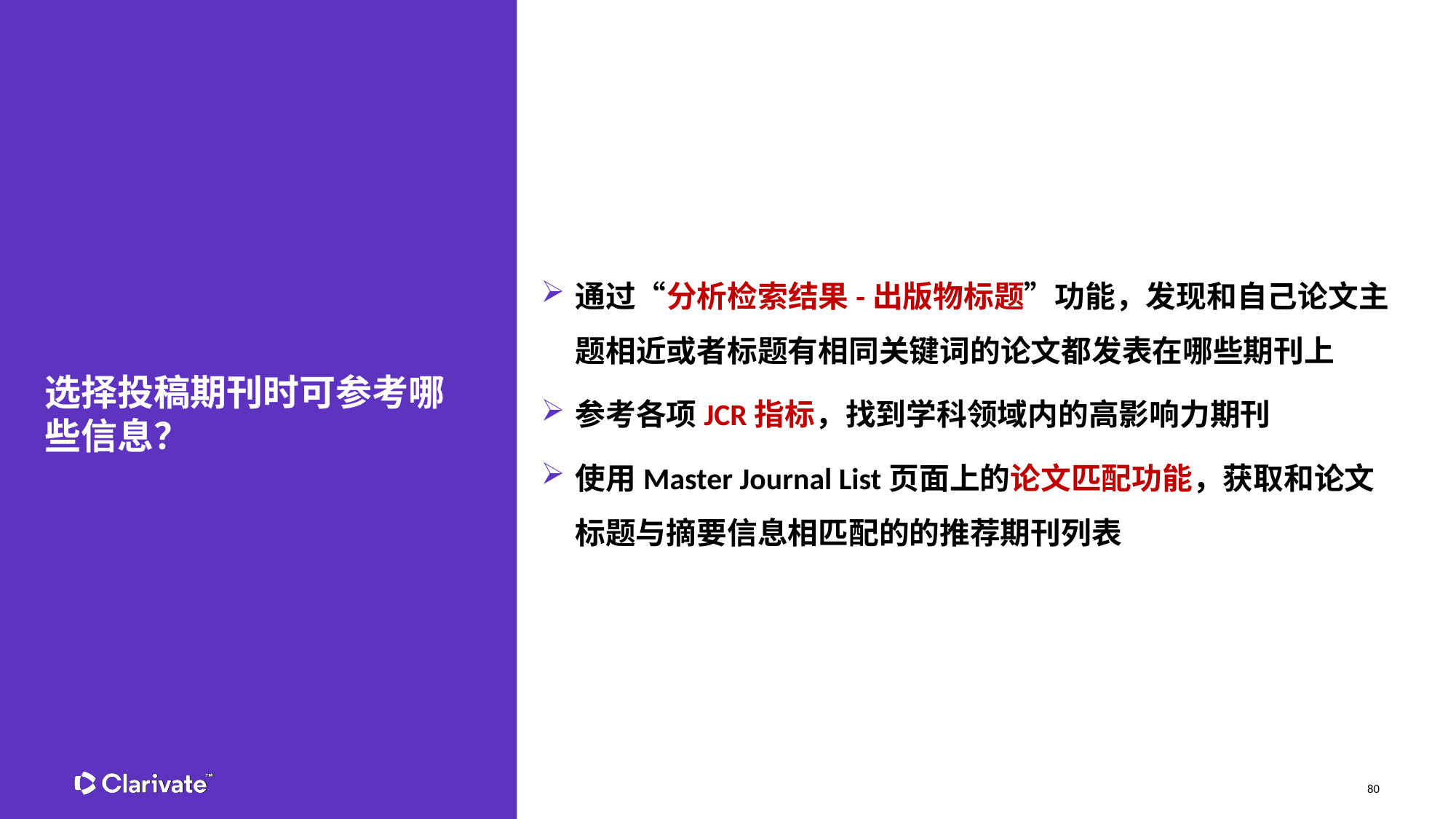

通过“分析检索结果-出版物标题”功能，发现和自己论文主题相近或者标题有相同关键词的论文都发表在哪些期刊上
参考各项JCR指标，找到学科领域内的高影响力期刊
使用Master Journal List页面上的论文匹配功能，获取和论文标题与摘要信息相匹配的的推荐期刊列表

选择投稿期刊时可参考哪些信息？
80